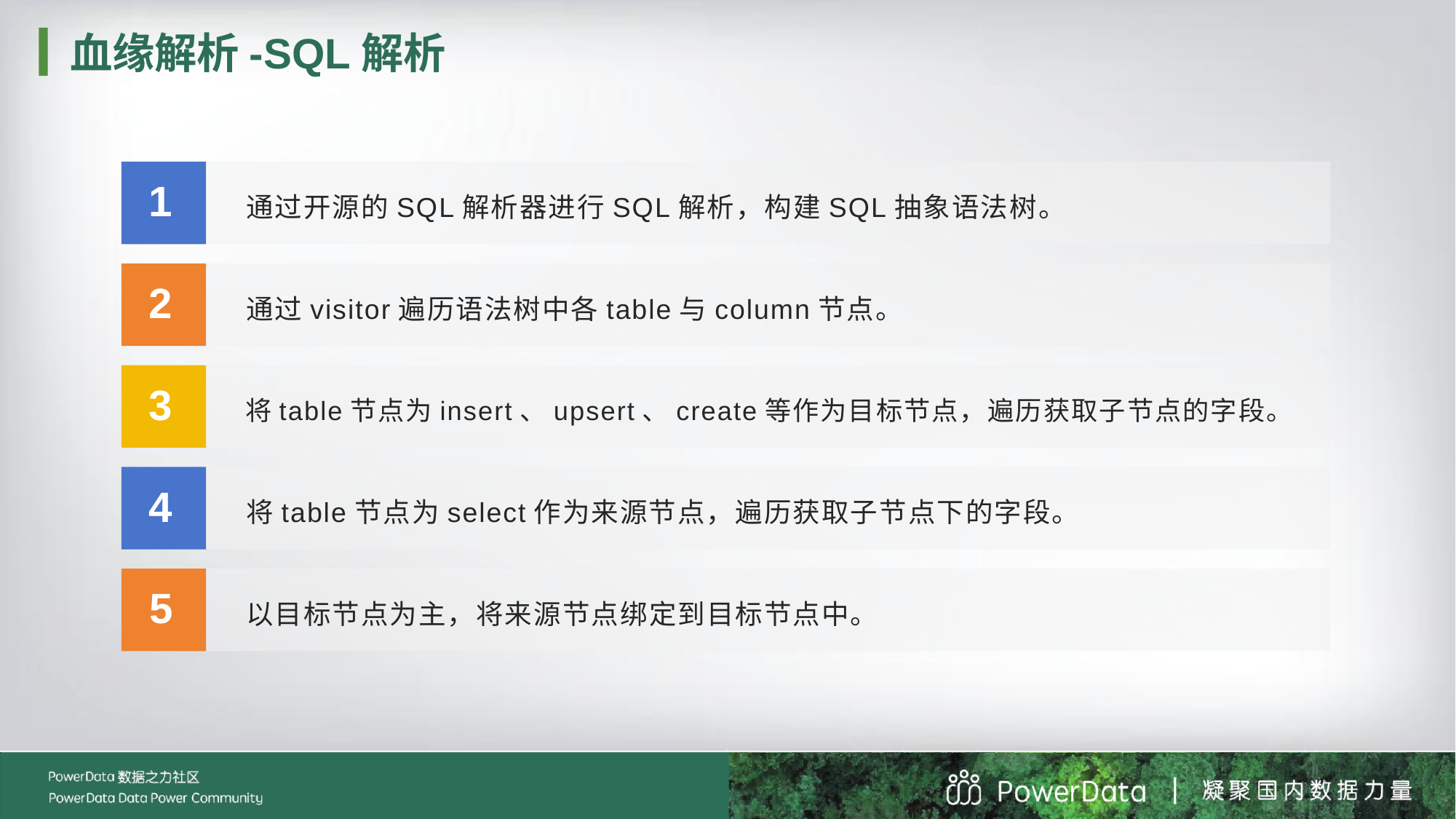

血缘解析-SQL解析

1
 通过开源的SQL解析器进行SQL解析，构建SQL抽象语法树。

2
 通过visitor遍历语法树中各table与column节点。

3
 将table节点为insert、upsert、create等作为目标节点，遍历获取子节点的字段。

4
 将table节点为select作为来源节点，遍历获取子节点下的字段。

5
 以目标节点为主，将来源节点绑定到目标节点中。